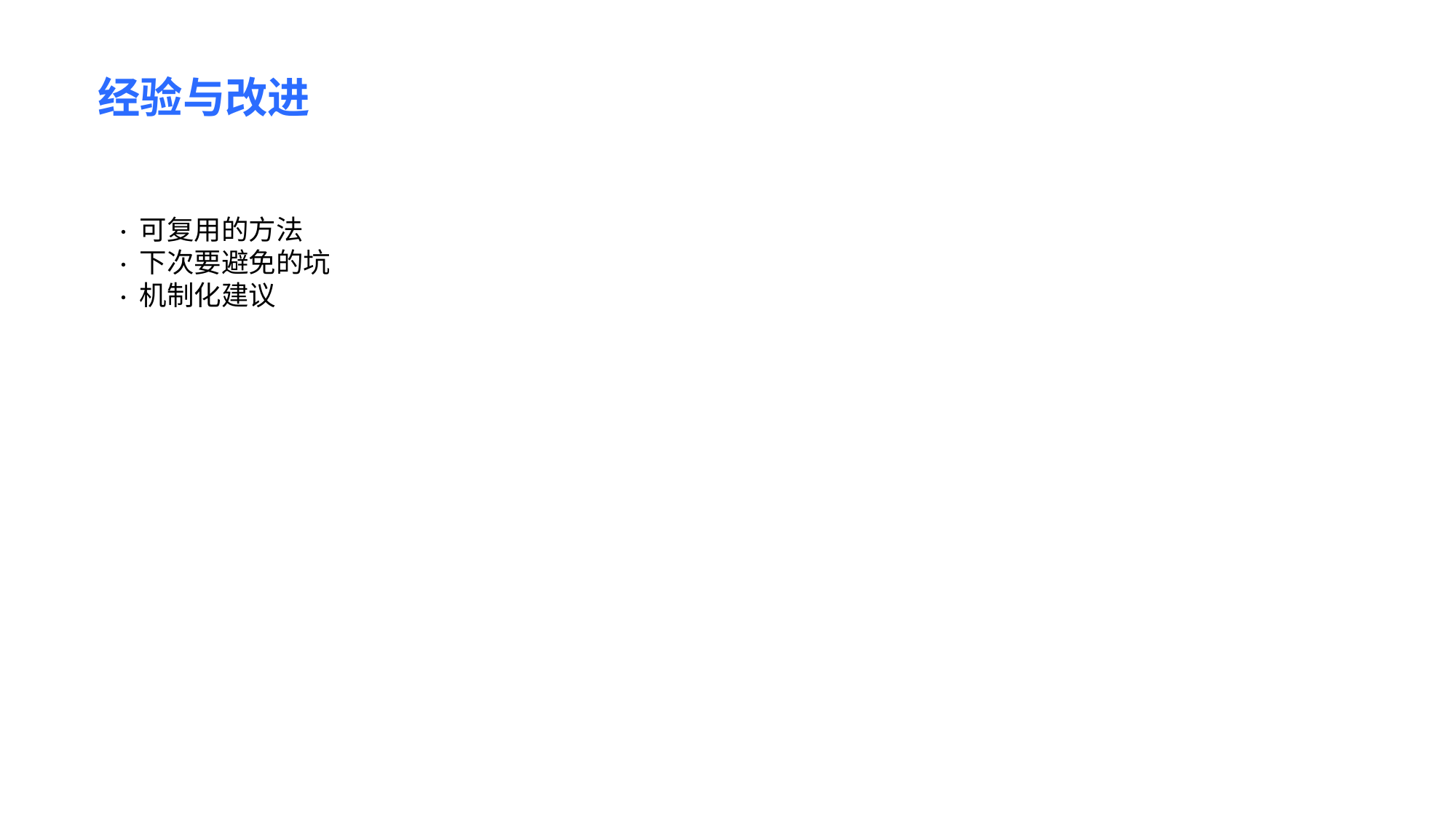

经验与改进
· 可复用的方法
· 下次要避免的坑
· 机制化建议